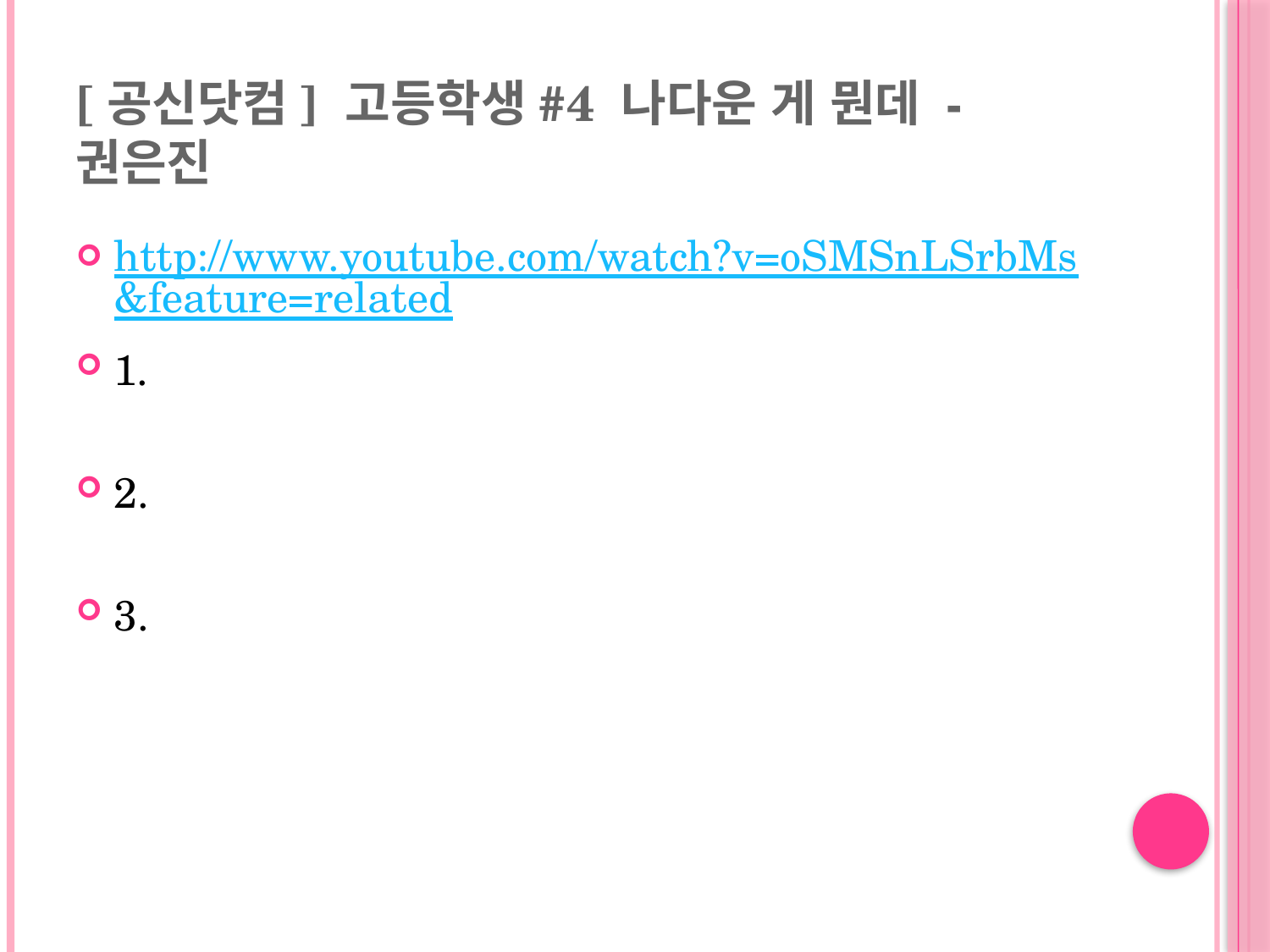

# [공신닷컴] 고등학생#4 나다운 게 뭔데 - 권은진
http://www.youtube.com/watch?v=oSMSnLSrbMs&feature=related
1.

2.

3.